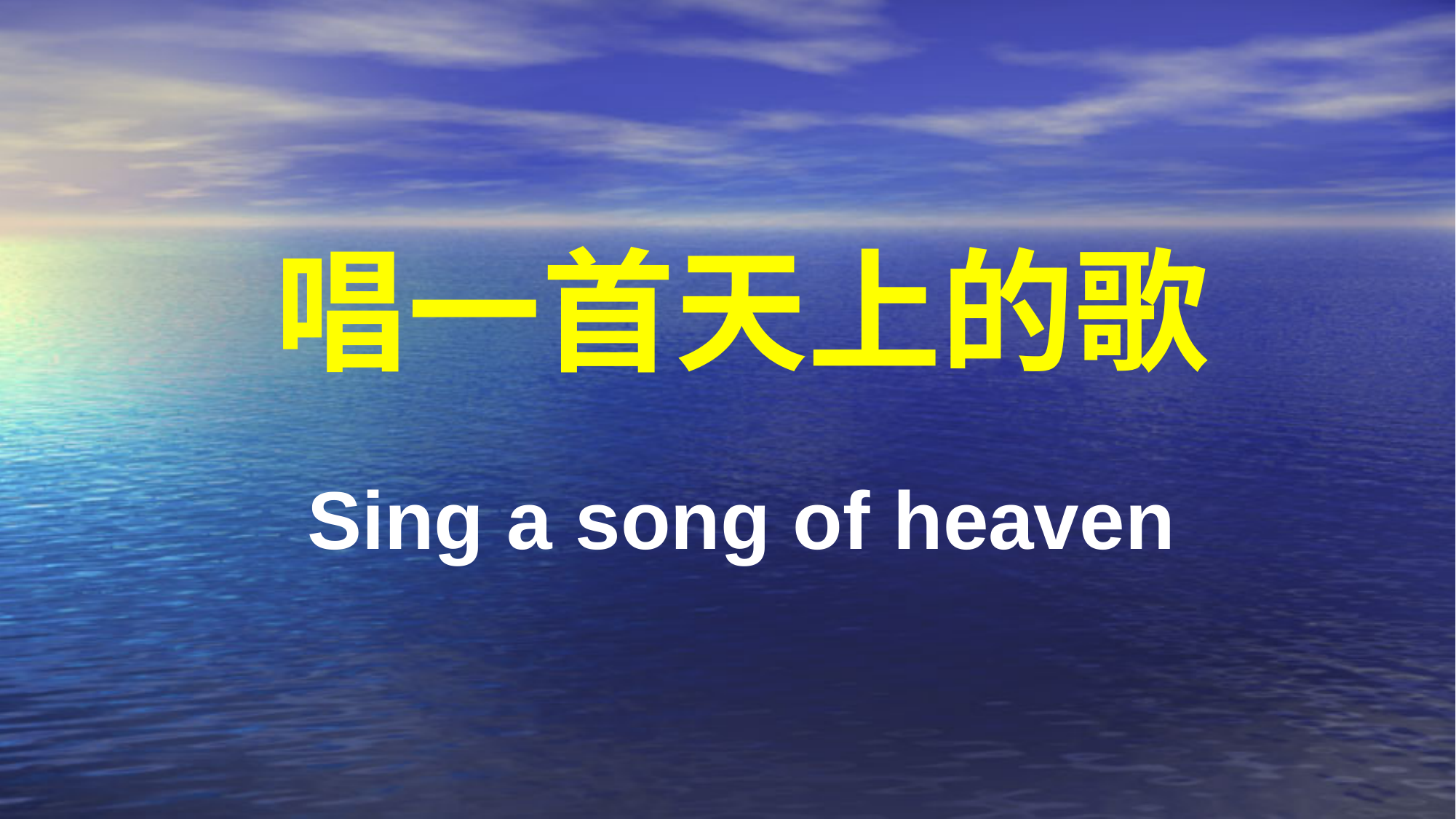

# 唱一首天上的歌 Sing a song of heaven